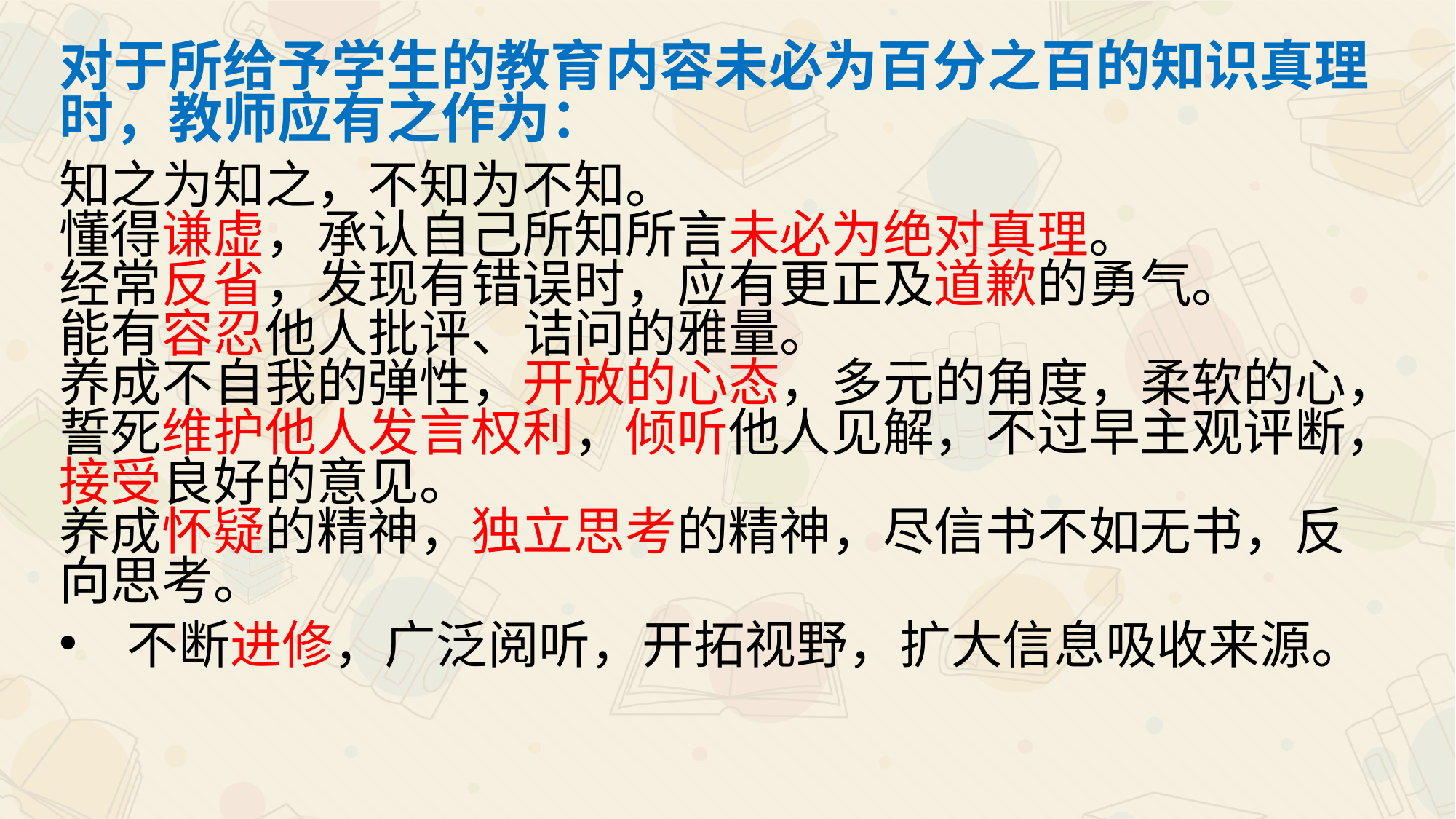

对于所给予学生的教育内容未必为百分之百的知识真理时，教师应有之作为：

知之为知之，不知为不知。
懂得谦虚，承认自己所知所言未必为绝对真理。
经常反省，发现有错误时，应有更正及道歉的勇气。
能有容忍他人批评、诘问的雅量。
养成不自我的弹性，开放的心态，多元的角度，柔软的心，誓死维护他人发言权利，倾听他人见解，不过早主观评断，接受良好的意见。
养成怀疑的精神，独立思考的精神，尽信书不如无书，反向思考。
不断进修，广泛阅听，开拓视野，扩大信息吸收来源。